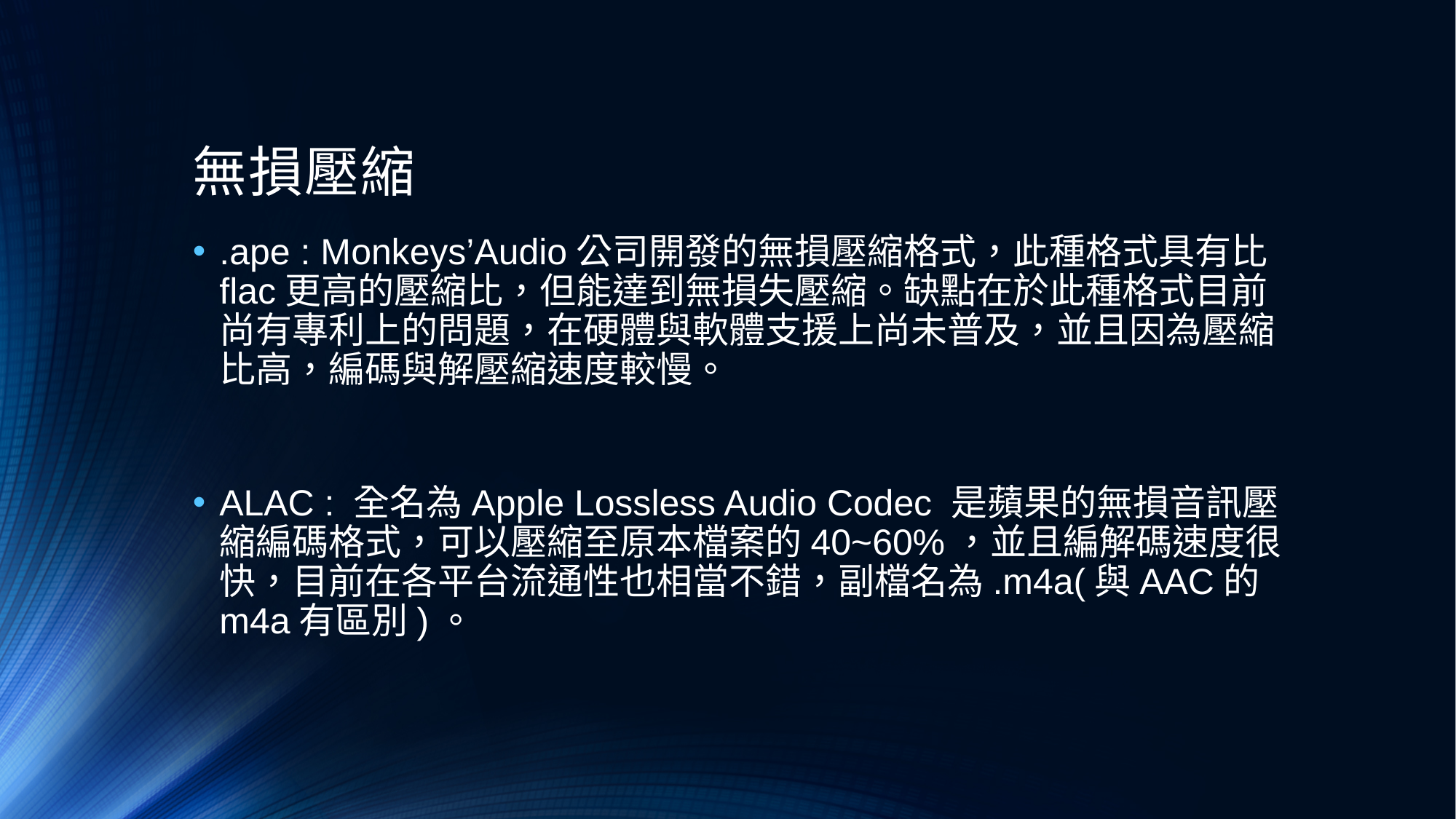

# 無損壓縮
.ape : Monkeys’Audio公司開發的無損壓縮格式，此種格式具有比flac更高的壓縮比，但能達到無損失壓縮。缺點在於此種格式目前尚有專利上的問題，在硬體與軟體支援上尚未普及，並且因為壓縮比高，編碼與解壓縮速度較慢。

ALAC : 全名為Apple Lossless Audio Codec 是蘋果的無損音訊壓縮編碼格式，可以壓縮至原本檔案的40~60%，並且編解碼速度很快，目前在各平台流通性也相當不錯，副檔名為.m4a(與AAC的m4a有區別)。